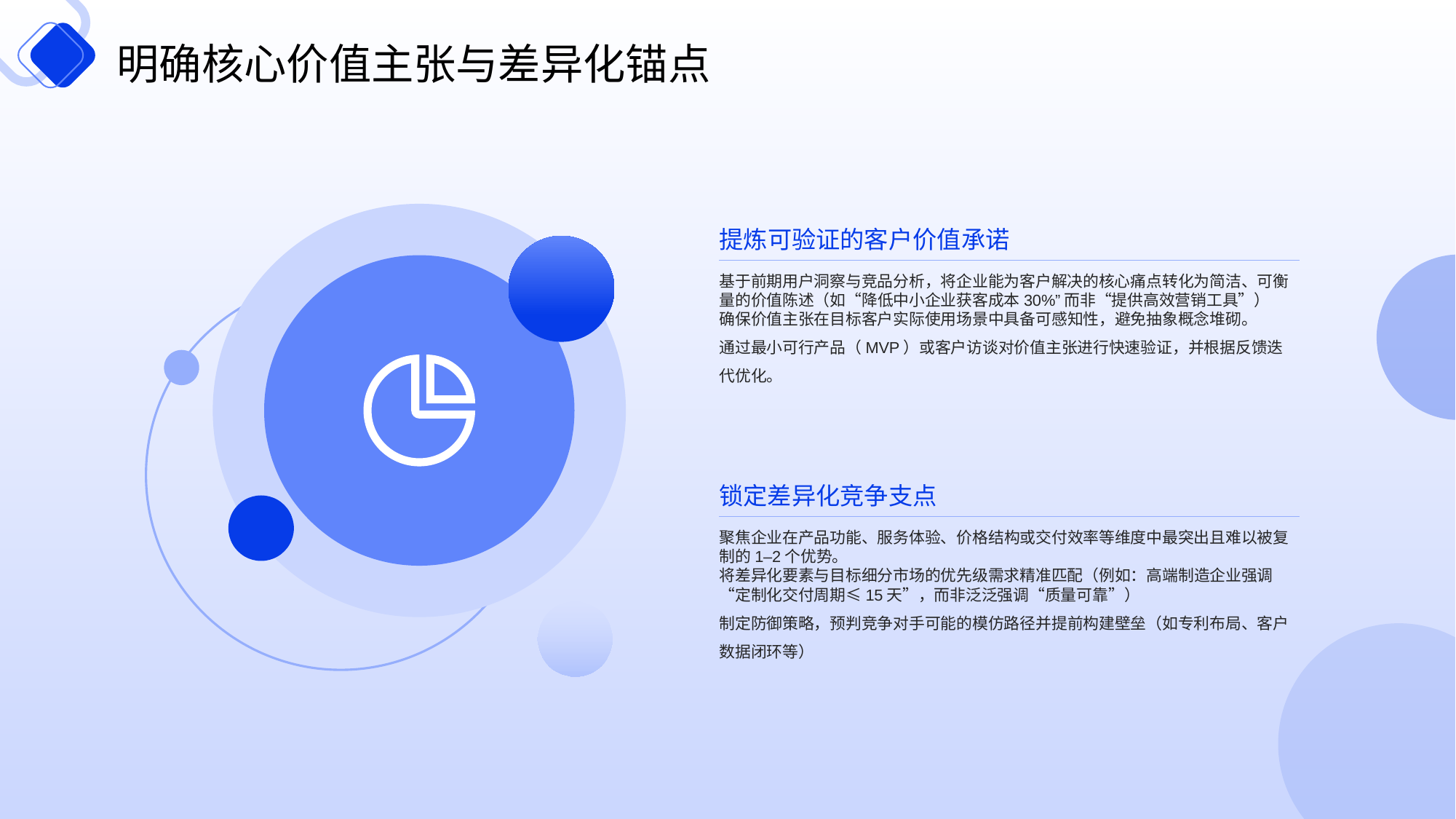

明确核心价值主张与差异化锚点
提炼可验证的客户价值承诺

基于前期用户洞察与竞品分析，将企业能为客户解决的核心痛点转化为简洁、可衡量的价值陈述（如“降低中小企业获客成本30%”而非“提供高效营销工具”）
确保价值主张在目标客户实际使用场景中具备可感知性，避免抽象概念堆砌。
通过最小可行产品（MVP）或客户访谈对价值主张进行快速验证，并根据反馈迭代优化。

锁定差异化竞争支点

聚焦企业在产品功能、服务体验、价格结构或交付效率等维度中最突出且难以被复制的1–2个优势。
将差异化要素与目标细分市场的优先级需求精准匹配（例如：高端制造企业强调“定制化交付周期≤15天”，而非泛泛强调“质量可靠”）
制定防御策略，预判竞争对手可能的模仿路径并提前构建壁垒（如专利布局、客户数据闭环等）